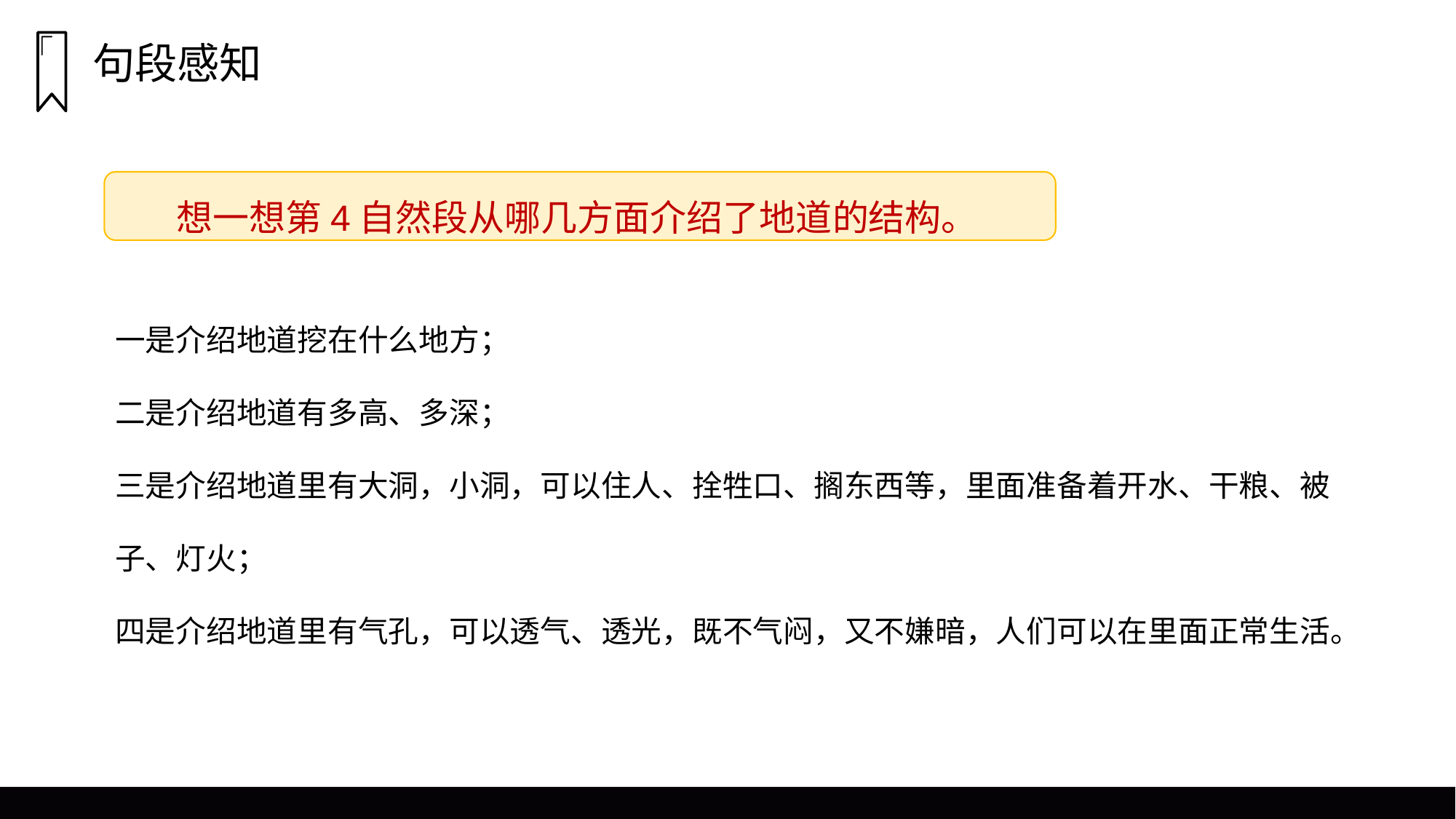

句段感知
      想一想第4自然段从哪几方面介绍了地道的结构。
一是介绍地道挖在什么地方；
二是介绍地道有多高、多深；
三是介绍地道里有大洞，小洞，可以住人、拴牲口、搁东西等，里面准备着开水、干粮、被子、灯火；
四是介绍地道里有气孔，可以透气、透光，既不气闷，又不嫌暗，人们可以在里面正常生活。